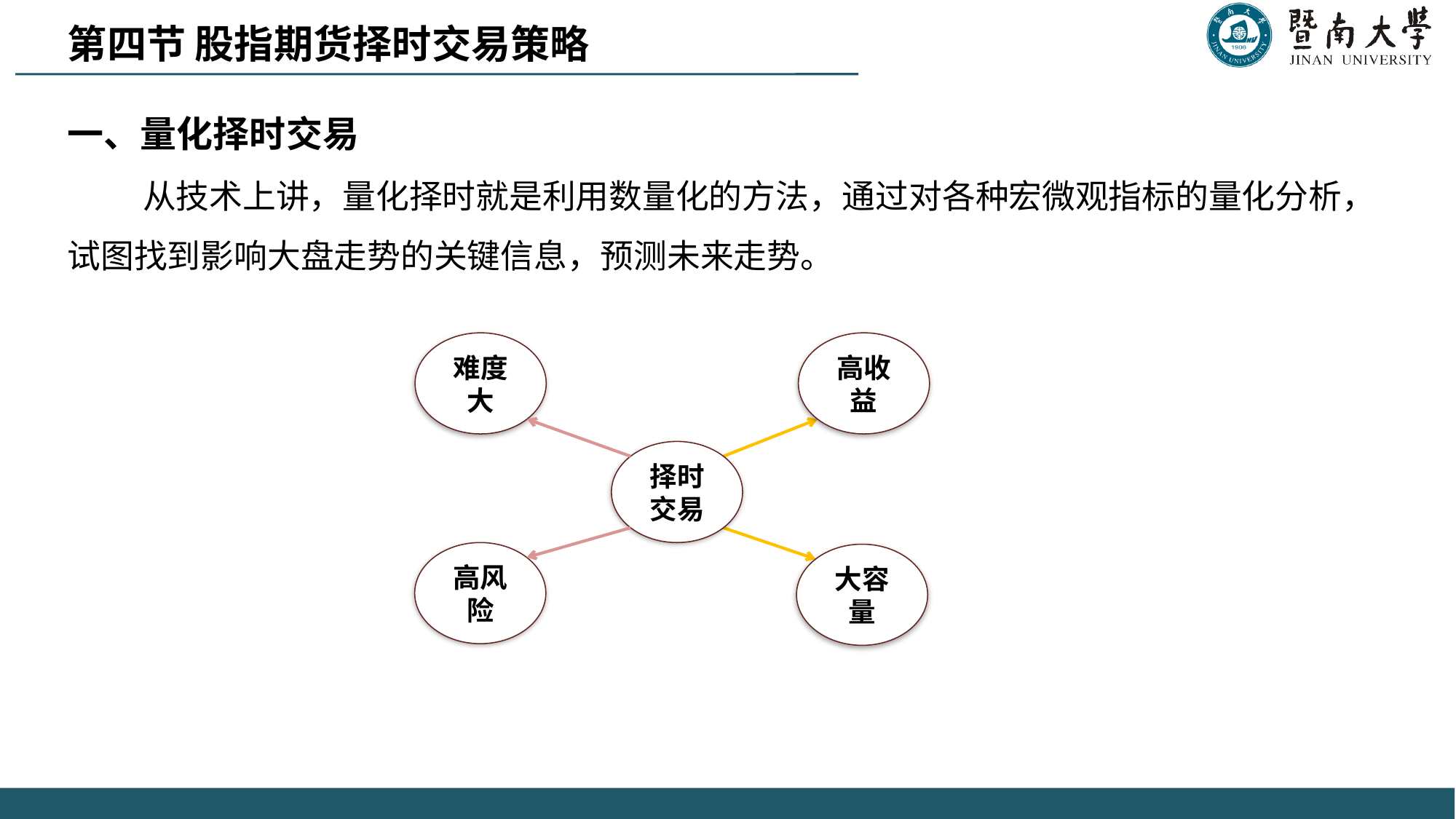

第四节 股指期货择时交易策略
一、量化择时交易
         从技术上讲，量化择时就是利用数量化的方法，通过对各种宏微观指标的量化分析，试图找到影响大盘走势的关键信息，预测未来走势。
难度大
高收益
择时交易
高风险
大容量